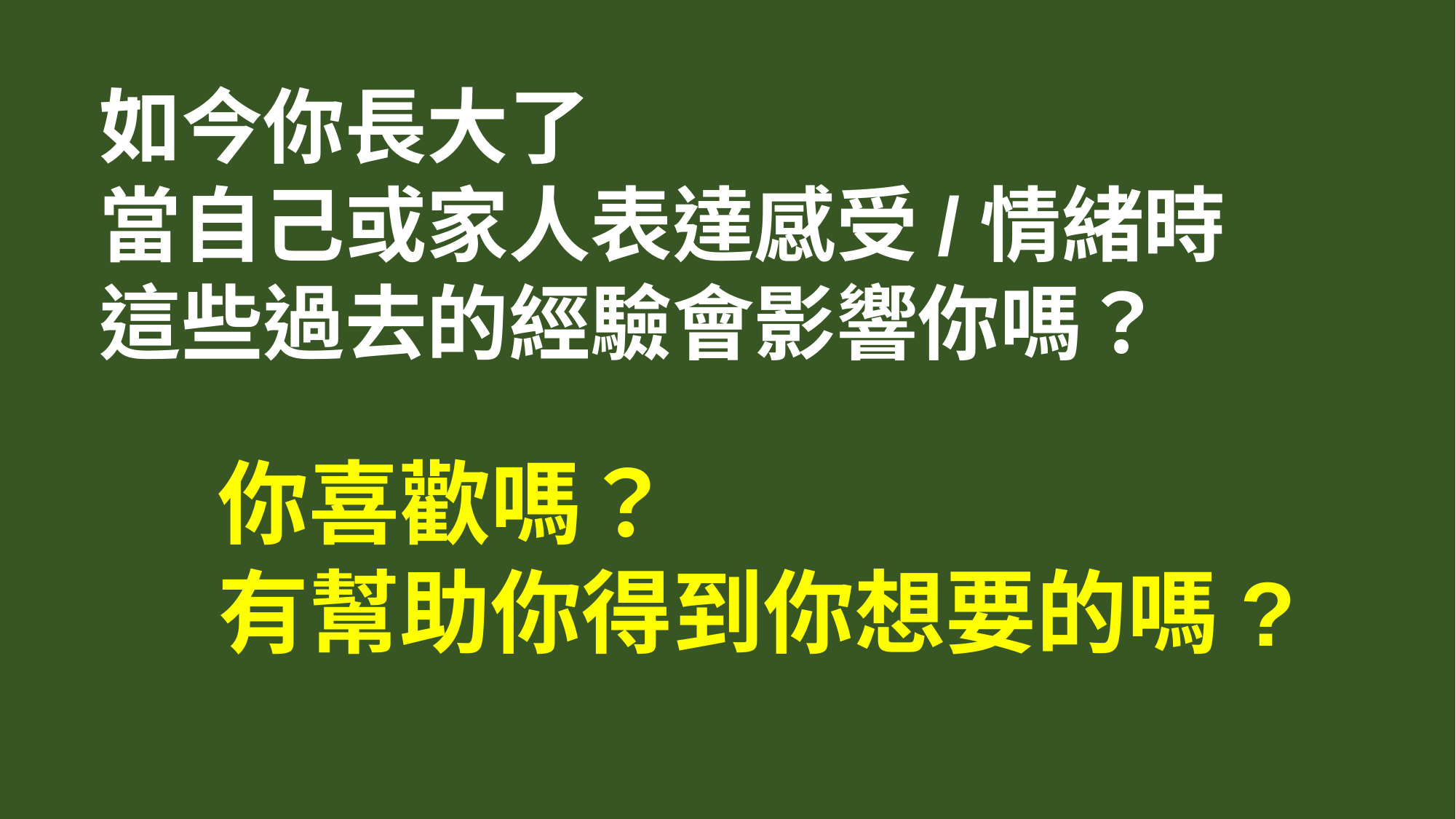

如今你長大了
當自己或家人表達感受/情緒時
這些過去的經驗會影響你嗎？
你喜歡嗎？
有幫助你得到你想要的嗎?